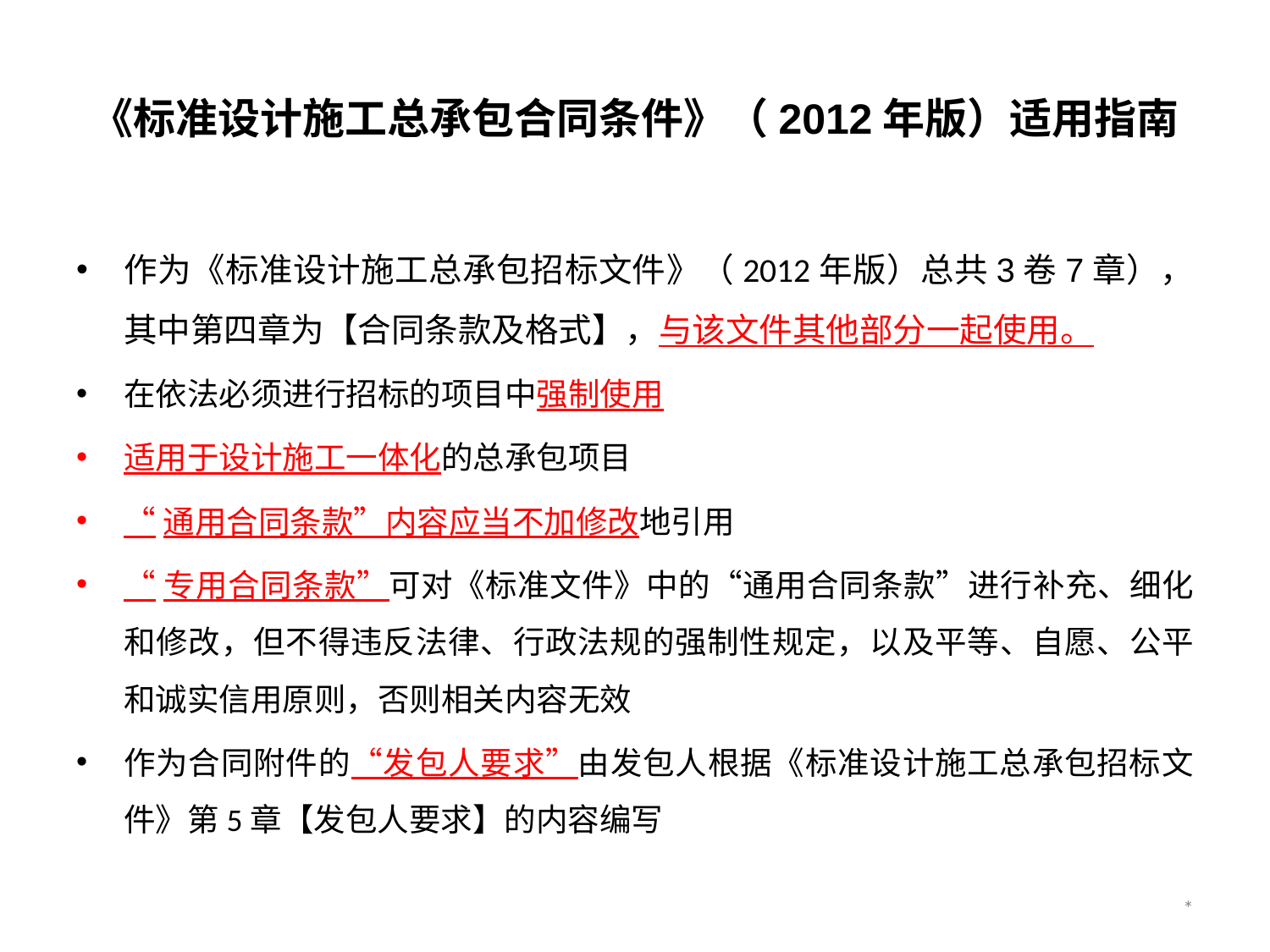

# 《标准设计施工总承包合同条件》（2012年版）适用指南
作为《标准设计施工总承包招标文件》（2012年版）总共3卷7章），其中第四章为【合同条款及格式】，与该文件其他部分一起使用。
在依法必须进行招标的项目中强制使用
适用于设计施工一体化的总承包项目
“通用合同条款”内容应当不加修改地引用
“专用合同条款”可对《标准文件》中的“通用合同条款”进行补充、细化和修改，但不得违反法律、行政法规的强制性规定，以及平等、自愿、公平和诚实信用原则，否则相关内容无效
作为合同附件的“发包人要求”由发包人根据《标准设计施工总承包招标文件》第5章【发包人要求】的内容编写

*